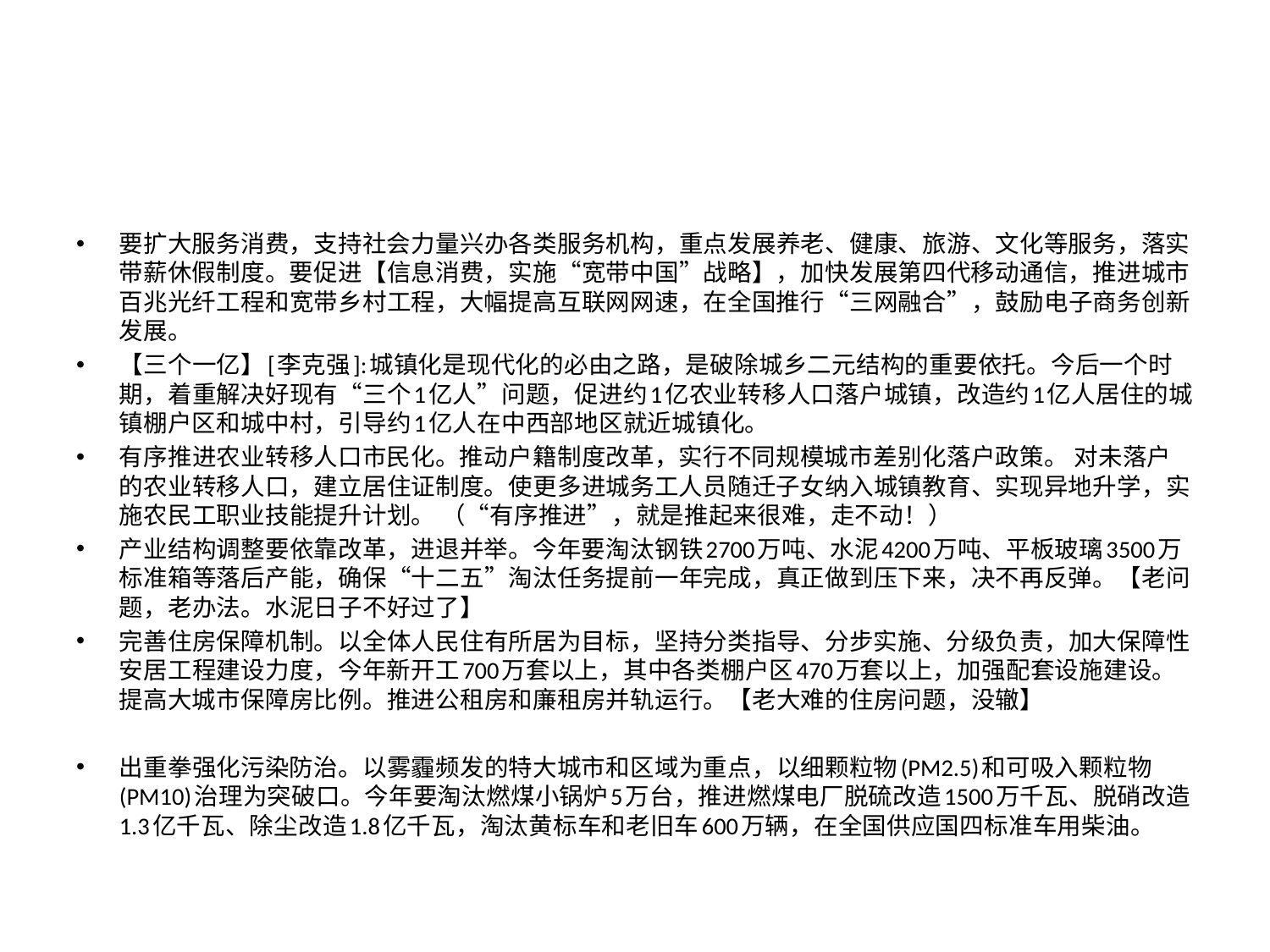

要扩大服务消费，支持社会力量兴办各类服务机构，重点发展养老、健康、旅游、文化等服务，落实带薪休假制度。要促进【信息消费，实施“宽带中国”战略】，加快发展第四代移动通信，推进城市百兆光纤工程和宽带乡村工程，大幅提高互联网网速，在全国推行“三网融合”，鼓励电子商务创新发展。
【三个一亿】[李克强]:城镇化是现代化的必由之路，是破除城乡二元结构的重要依托。今后一个时期，着重解决好现有“三个1亿人”问题，促进约1亿农业转移人口落户城镇，改造约1亿人居住的城镇棚户区和城中村，引导约1亿人在中西部地区就近城镇化。
有序推进农业转移人口市民化。推动户籍制度改革，实行不同规模城市差别化落户政策。 对未落户的农业转移人口，建立居住证制度。使更多进城务工人员随迁子女纳入城镇教育、实现异地升学，实施农民工职业技能提升计划。 （“有序推进”，就是推起来很难，走不动！）
产业结构调整要依靠改革，进退并举。今年要淘汰钢铁2700万吨、水泥4200万吨、平板玻璃3500万标准箱等落后产能，确保“十二五”淘汰任务提前一年完成，真正做到压下来，决不再反弹。【老问题，老办法。水泥日子不好过了】
完善住房保障机制。以全体人民住有所居为目标，坚持分类指导、分步实施、分级负责，加大保障性安居工程建设力度，今年新开工700万套以上，其中各类棚户区470万套以上，加强配套设施建设。提高大城市保障房比例。推进公租房和廉租房并轨运行。【老大难的住房问题，没辙】

出重拳强化污染防治。以雾霾频发的特大城市和区域为重点，以细颗粒物(PM2.5)和可吸入颗粒物(PM10)治理为突破口。今年要淘汰燃煤小锅炉5万台，推进燃煤电厂脱硫改造1500万千瓦、脱硝改造1.3亿千瓦、除尘改造1.8亿千瓦，淘汰黄标车和老旧车600万辆，在全国供应国四标准车用柴油。